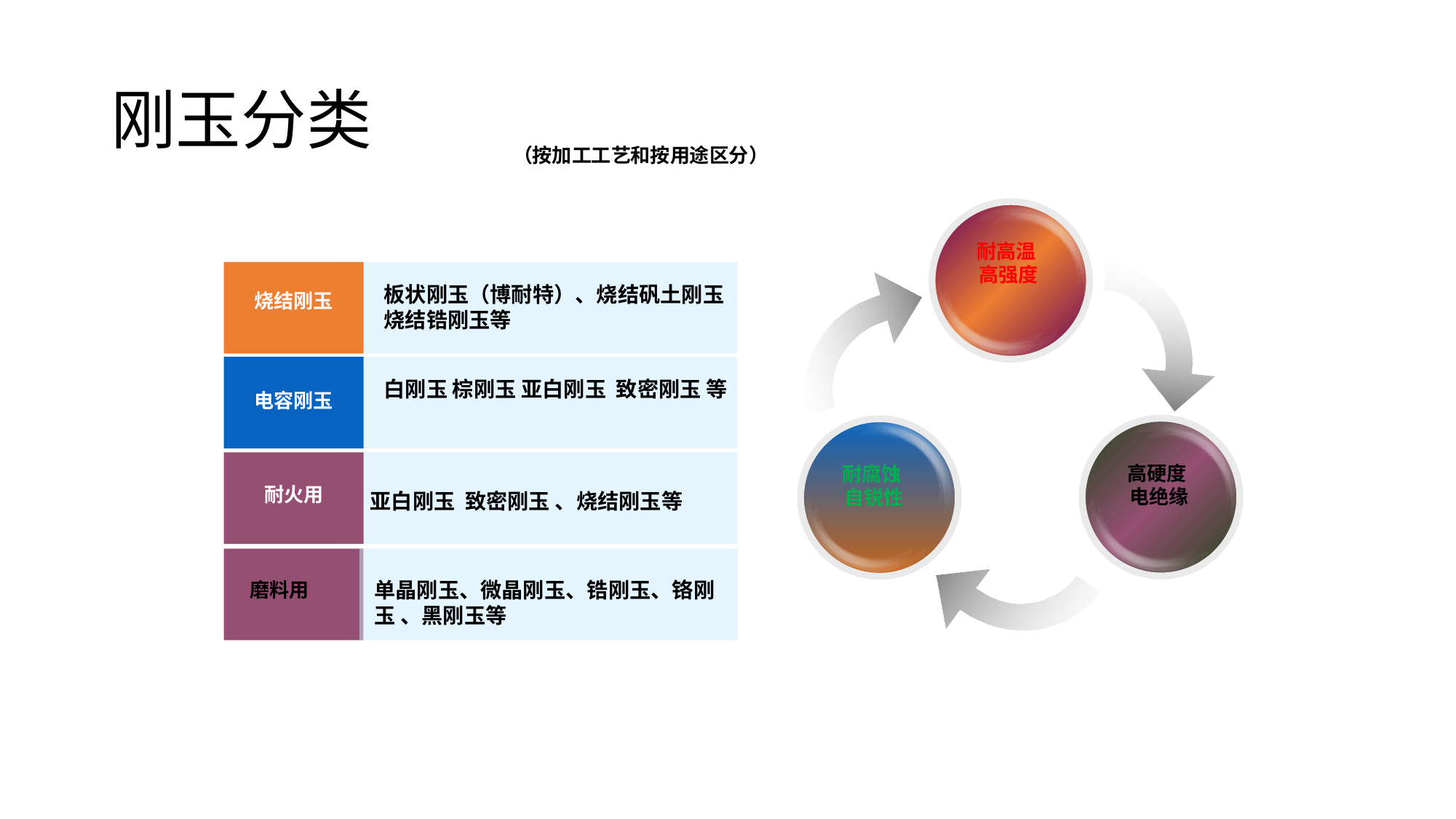

# 刚玉分类
  （按加工工艺和按用途区分）

耐高温
高强度

板状刚玉（博耐特）、烧结矾土刚玉烧结锆刚玉等
烧结刚玉

白刚玉 棕刚玉 亚白刚玉  致密刚玉 等
电容刚玉

高硬度
电绝缘
耐腐蚀
自锐性
耐火用
亚白刚玉  致密刚玉 、烧结刚玉等

  磨料用

单晶刚玉、微晶刚玉、锆刚玉、铬刚玉 、黑刚玉等